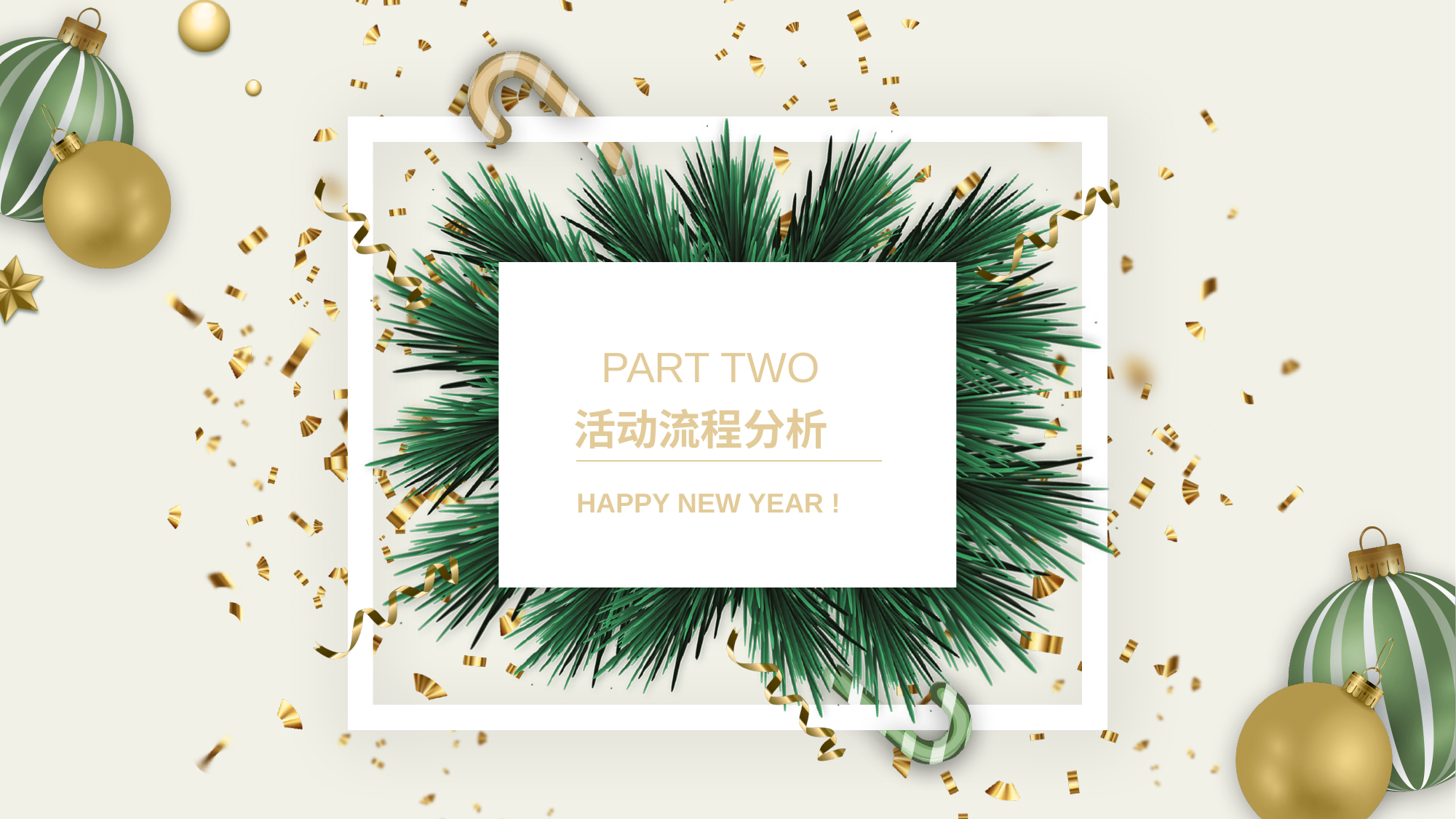

PART TWO
活动流程分析
HAPPY NEW YEAR !